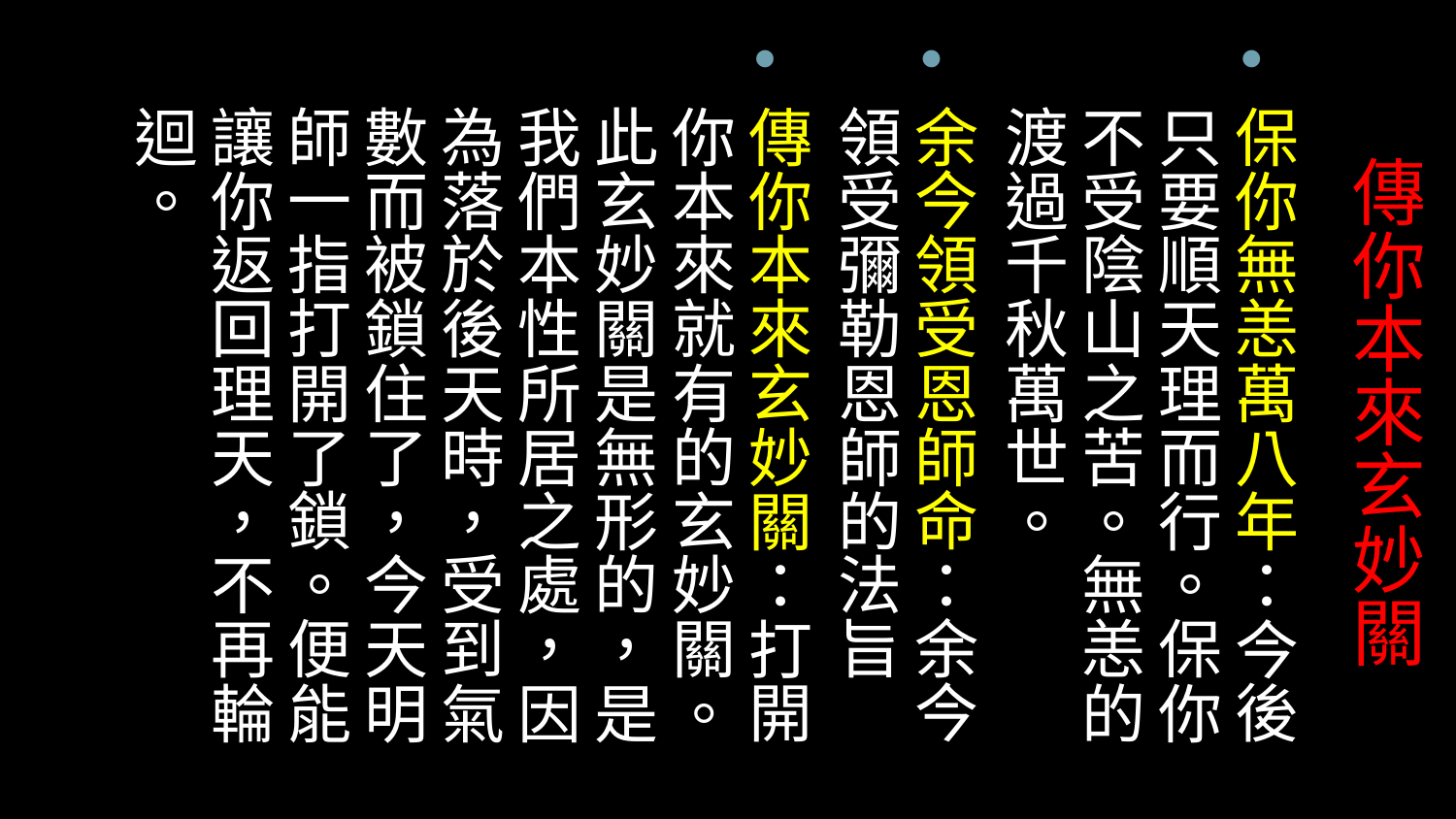

# 傳你本來玄妙關
保你無恙萬八年：今後只要順天理而行。保你不受陰山之苦。無恙的渡過千秋萬世。
余今領受恩師命：余今領受彌勒恩師的法旨
傳你本來玄妙關：打開你本來就有的玄妙關。此玄妙關是無形的，是我們本性所居之處，因為落於後天時，受到氣數而被鎖住了，今天明師一指打開了鎖。便能讓你返回理天，不再輪迴。